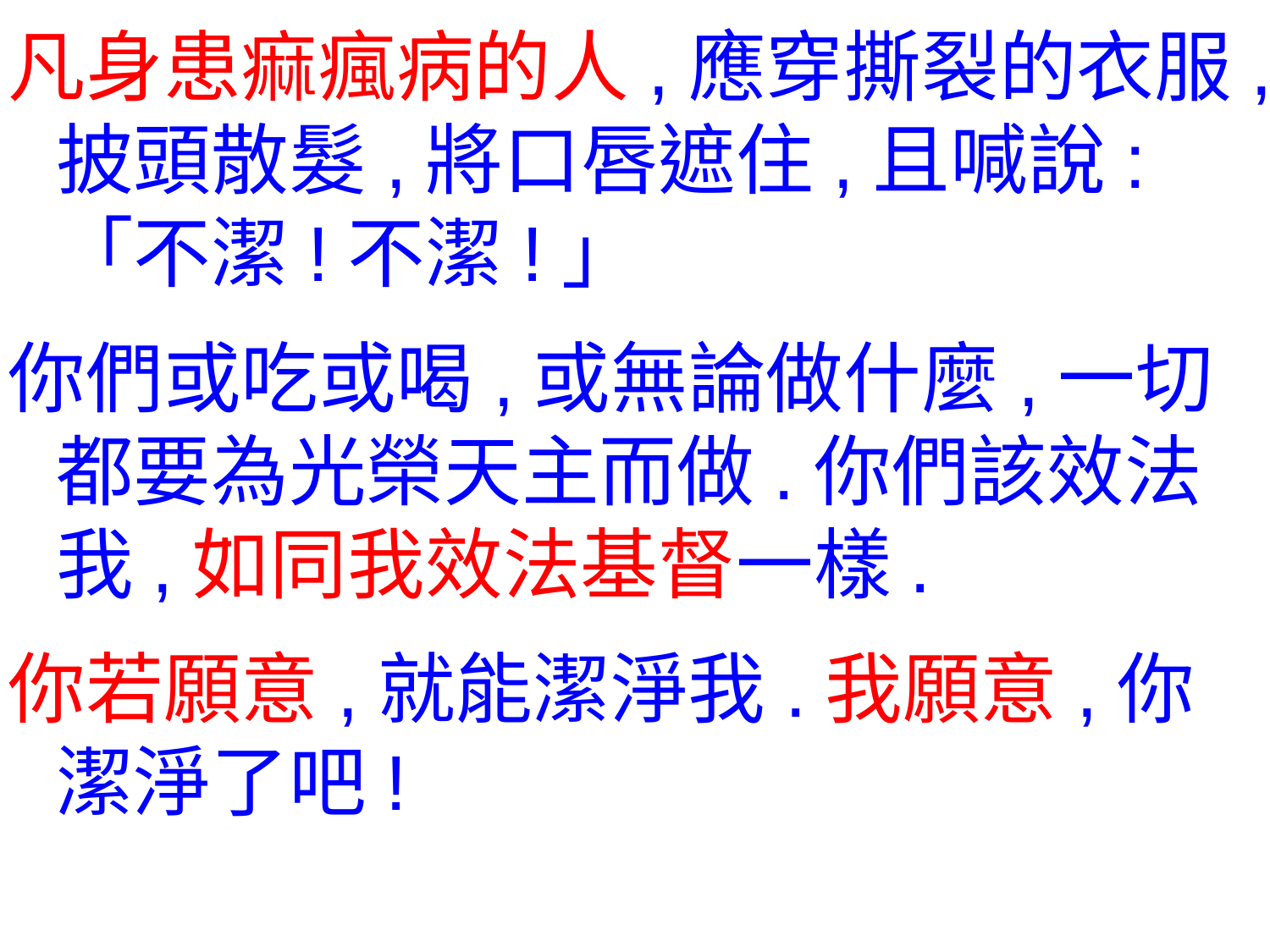

凡身患痲瘋病的人,應穿撕裂的衣服,披頭散髮,將口唇遮住,且喊說:「不潔!不潔!」
你們或吃或喝,或無論做什麼,一切都要為光榮天主而做.你們該效法我,如同我效法基督一樣.
你若願意,就能潔淨我.我願意,你潔淨了吧!